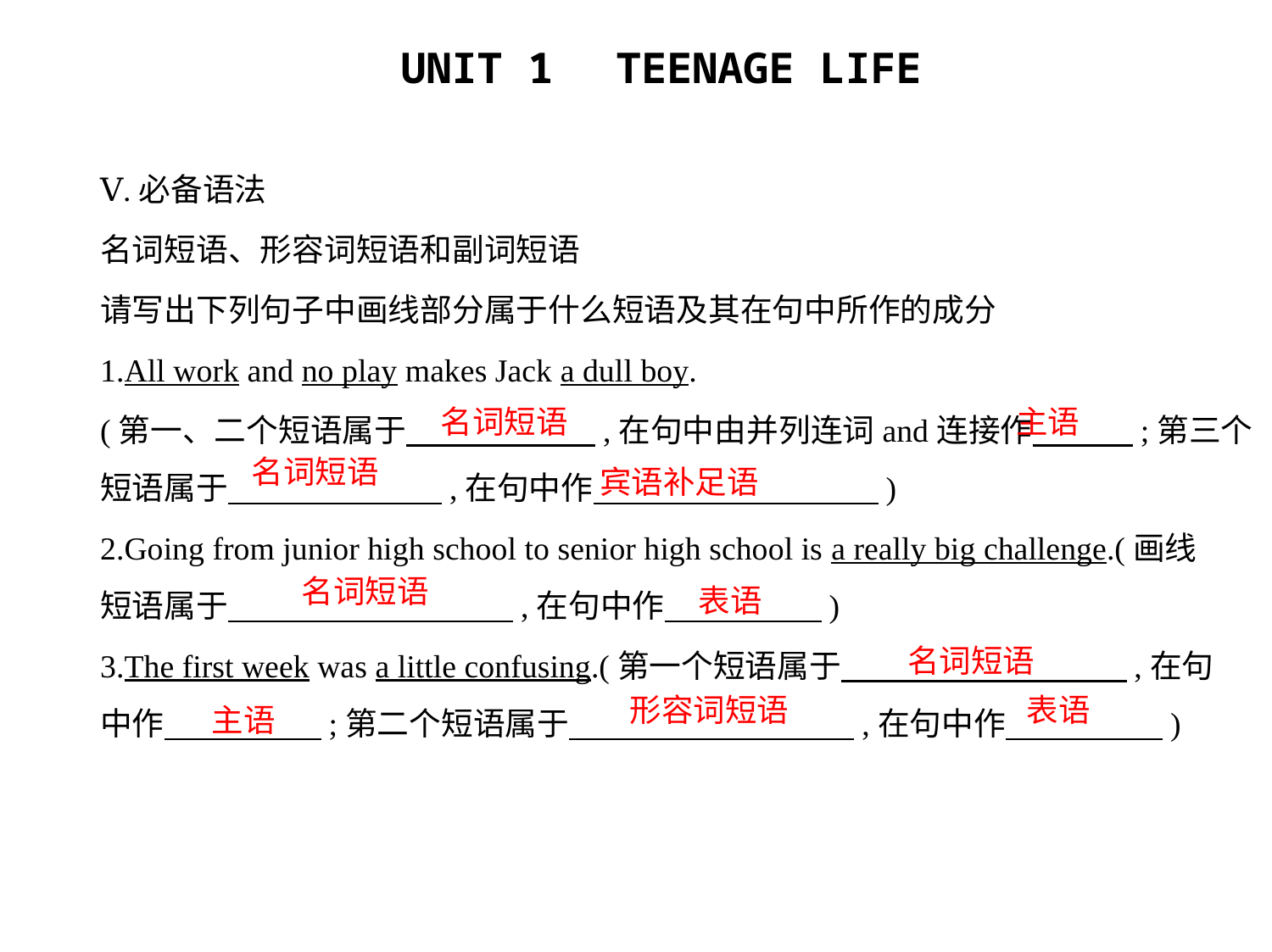

Ⅴ.必备语法
名词短语、形容词短语和副词短语
请写出下列句子中画线部分属于什么短语及其在句中所作的成分
1.All work and no play makes Jack a dull boy.
(第一、二个短语属于　　　　　    ,在句中由并列连词and连接作　　     ;第三个短语属于　　　　　　   ,在句中作　　　　　　　　    )
2.Going from junior high school to senior high school is a really big challenge.(画线
短语属于　　　　　　　　    ,在句中作　　　　    )
3.The first week was a little confusing.(第一个短语属于　　　　　　　　    ,在句
中作　　　　    ;第二个短语属于　　　　　　　　    ,在句中作　　　　    )
名词短语
主语
名词短语
宾语补足语
名词短语
表语
名词短语
形容词短语
表语
主语